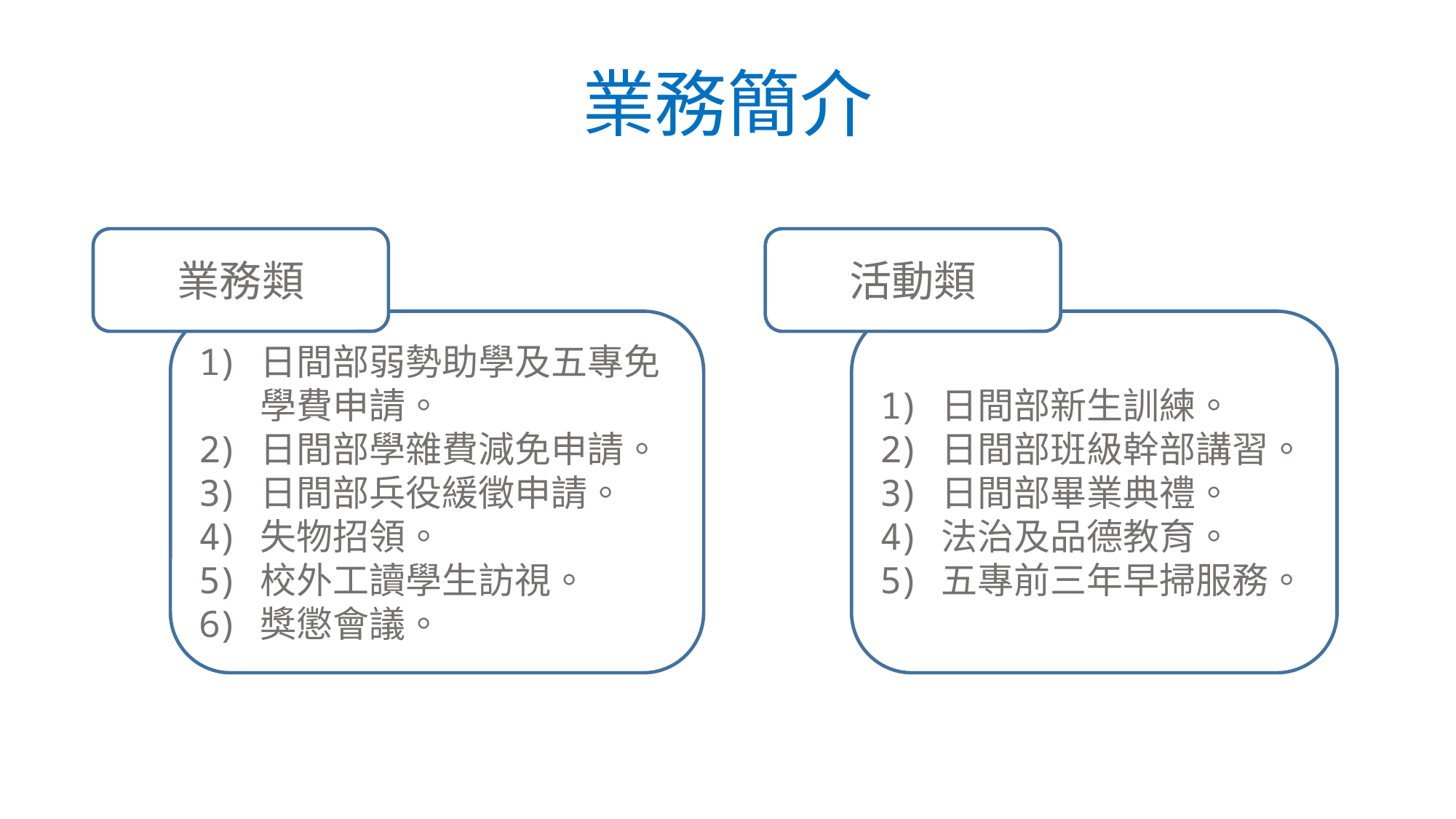

業務簡介
業務類
日間部弱勢助學及五專免學費申請。
日間部學雜費減免申請。
日間部兵役緩徵申請。
失物招領。
校外工讀學生訪視。
獎懲會議。
活動類
日間部新生訓練。
日間部班級幹部講習。
日間部畢業典禮。
法治及品德教育。
五專前三年早掃服務。